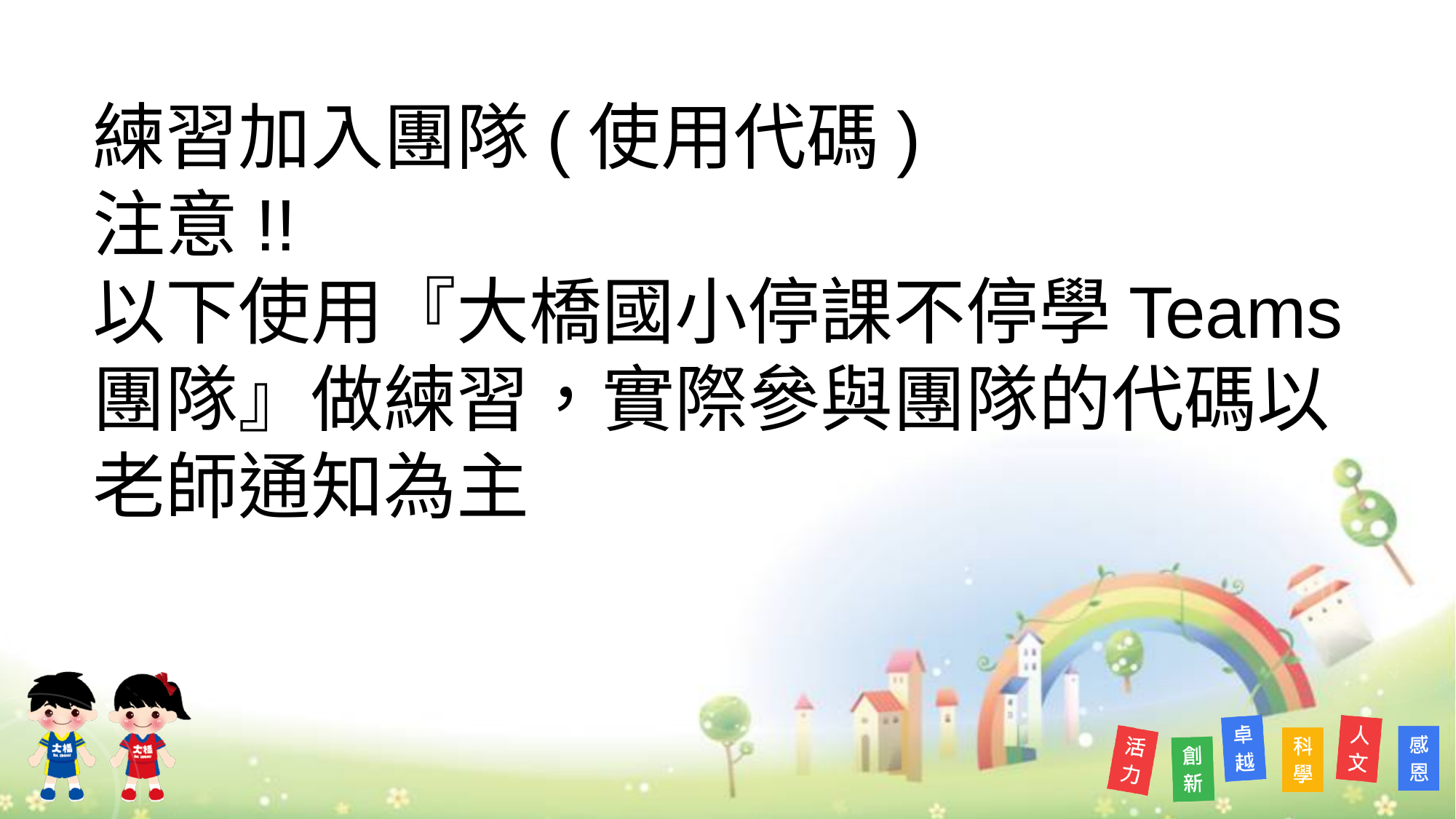

# 練習加入團隊(使用代碼) 注意!! 以下使用『大橋國小停課不停學Teams團隊』做練習，實際參與團隊的代碼以老師通知為主